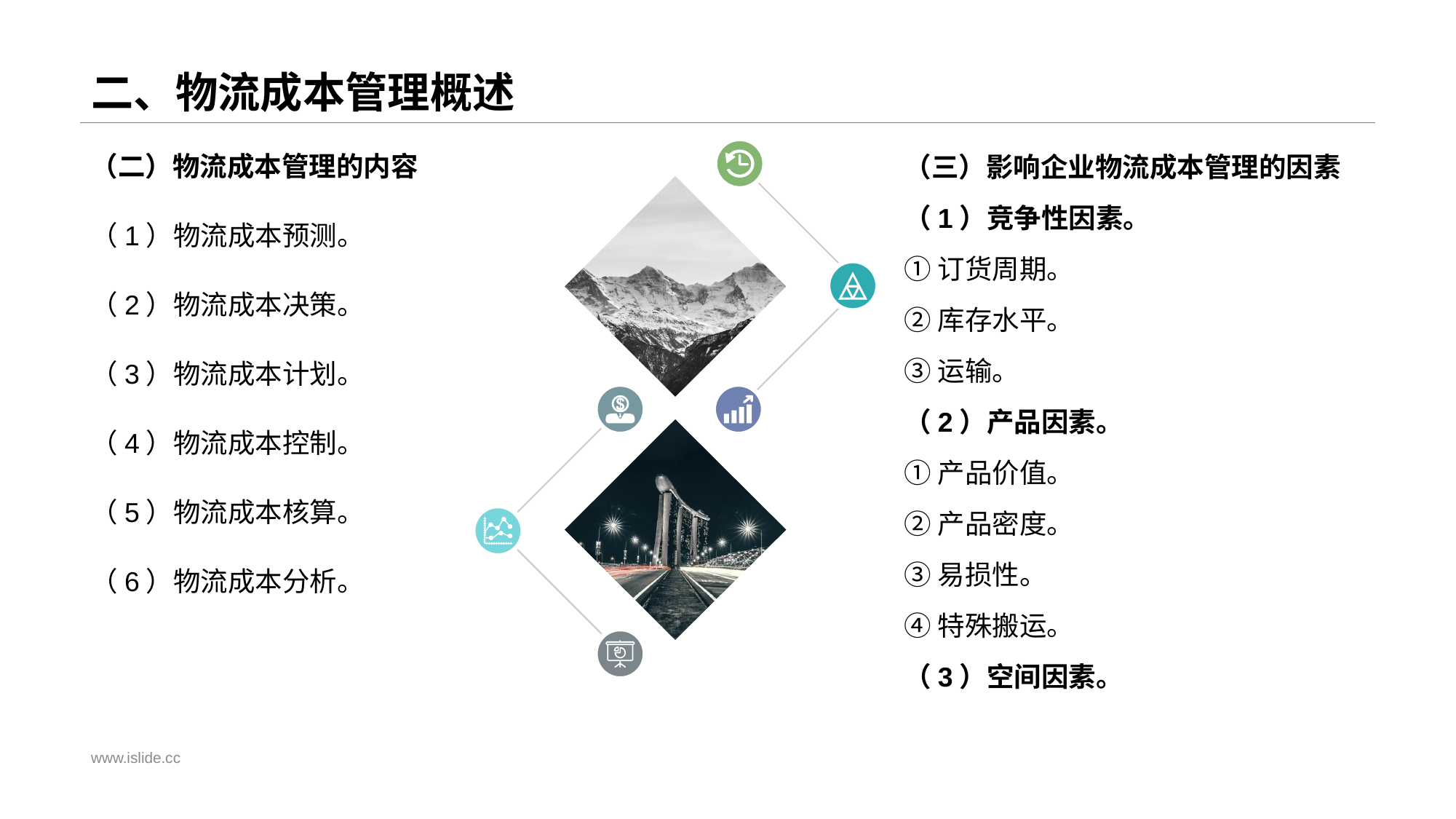

# 二、物流成本管理概述

（二）物流成本管理的内容
（1）物流成本预测。
（2）物流成本决策。
（3）物流成本计划。
（4）物流成本控制。
（5）物流成本核算。
（6）物流成本分析。
（三）影响企业物流成本管理的因素
（1）竞争性因素。
①订货周期。
②库存水平。
③运输。
（2）产品因素。
①产品价值。
②产品密度。
③易损性。
④特殊搬运。
（3）空间因素。
www.islide.cc
7